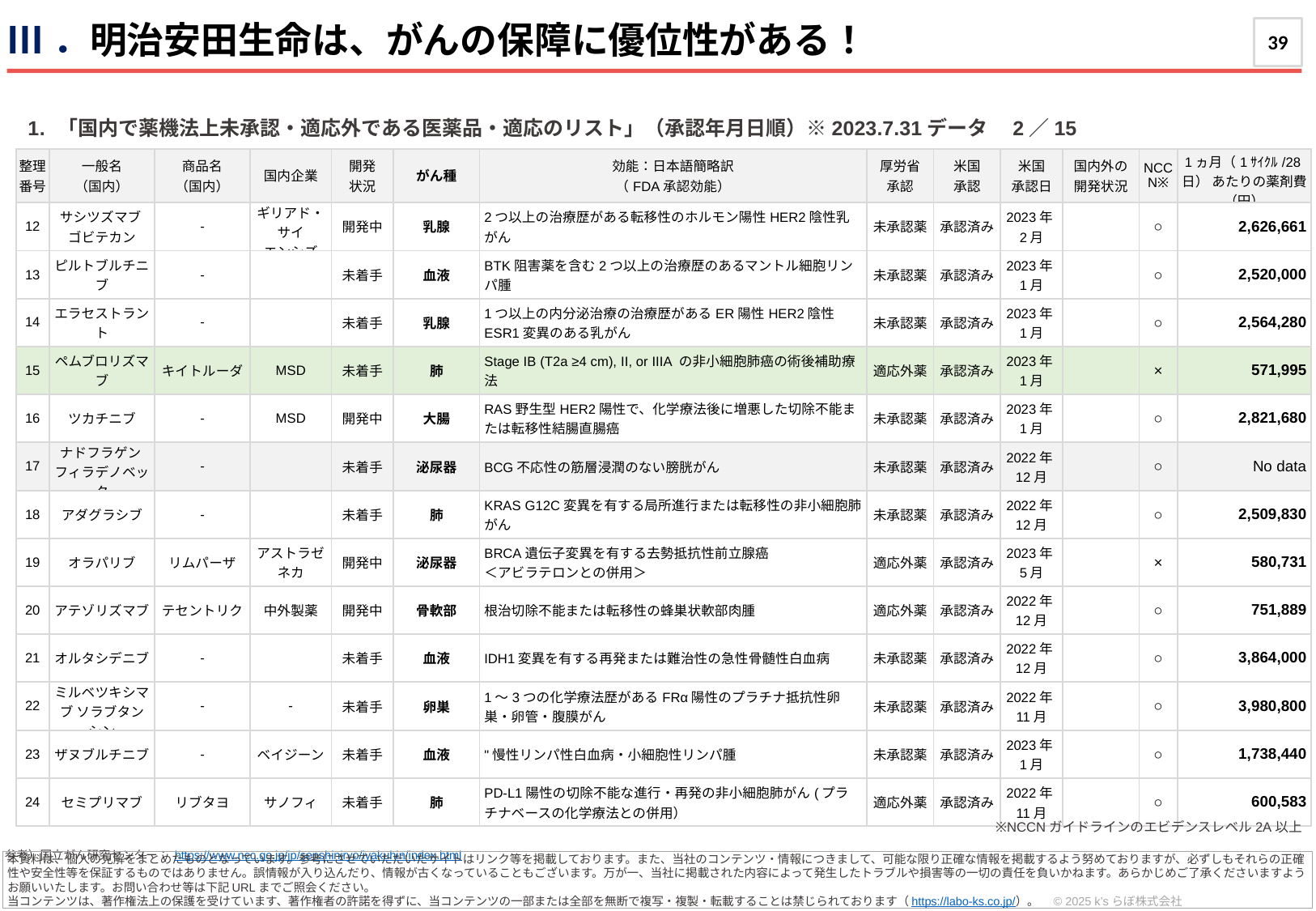

Ⅰ．3月の行き先や活動のヒント
Ⅲ．明治安田生命は、がんの保障に優位性がある！
39
「国内で薬機法上未承認・適応外である医薬品・適応のリスト」（承認年月日順）※2023.7.31データ　2／15
| 整理 番号 | 一般名 （国内） | 商品名 （国内） | 国内企業 | 開発 状況 | がん種 | 効能：日本語簡略訳 （FDA承認効能） | 厚労省 承認 | 米国 承認 | 米国 承認日 | 国内外の 開発状況 | NCCN※ | 1ヵ月（1ｻｲｸﾙ/28日） あたりの薬剤費（円） |
| --- | --- | --- | --- | --- | --- | --- | --- | --- | --- | --- | --- | --- |
| 12 | サシツズマブ ゴビテカン | - | ギリアド・サイ エンシズ | 開発中 | 乳腺 | 2つ以上の治療歴がある転移性のホルモン陽性HER2陰性乳がん | 未承認薬 | 承認済み | 2023年2月 |  | ○ | 2,626,661 |
| 13 | ピルトブルチニブ | - |  | 未着手 | 血液 | BTK阻害薬を含む2つ以上の治療歴のあるマントル細胞リンパ腫 | 未承認薬 | 承認済み | 2023年1月 |  | ○ | 2,520,000 |
| 14 | エラセストラント | - |  | 未着手 | 乳腺 | 1つ以上の内分泌治療の治療歴があるER陽性HER2陰性ESR1変異のある乳がん | 未承認薬 | 承認済み | 2023年1月 |  | ○ | 2,564,280 |
| 15 | ペムブロリズマブ | キイトルーダ | MSD | 未着手 | 肺 | Stage IB (T2a ≥4 cm), II, or IIIA の非小細胞肺癌の術後補助療法 | 適応外薬 | 承認済み | 2023年1月 |  | × | 571,995 |
| 16 | ツカチニブ | - | MSD | 開発中 | 大腸 | RAS野生型HER2陽性で、化学療法後に増悪した切除不能または転移性結腸直腸癌 | 未承認薬 | 承認済み | 2023年1月 |  | ○ | 2,821,680 |
| 17 | ナドフラゲン フィラデノベック | - |  | 未着手 | 泌尿器 | BCG不応性の筋層浸潤のない膀胱がん | 未承認薬 | 承認済み | 2022年12月 |  | ○ | No data |
| 18 | アダグラシブ | - |  | 未着手 | 肺 | KRAS G12C変異を有する局所進行または転移性の非小細胞肺がん | 未承認薬 | 承認済み | 2022年12月 |  | ○ | 2,509,830 |
| 19 | オラパリブ | リムパーザ | アストラゼネカ | 開発中 | 泌尿器 | BRCA遺伝子変異を有する去勢抵抗性前立腺癌 ＜アビラテロンとの併用＞ | 適応外薬 | 承認済み | 2023年5月 |  | × | 580,731 |
| 20 | アテゾリズマブ | テセントリク | 中外製薬 | 開発中 | 骨軟部 | 根治切除不能または転移性の蜂巣状軟部肉腫 | 適応外薬 | 承認済み | 2022年12月 |  | ○ | 751,889 |
| 21 | オルタシデニブ | - |  | 未着手 | 血液 | IDH1変異を有する再発または難治性の急性骨髄性白血病 | 未承認薬 | 承認済み | 2022年12月 |  | ○ | 3,864,000 |
| 22 | ミルベツキシマブ ソラブタンシン | - | - | 未着手 | 卵巣 | 1～3つの化学療法歴があるFRα陽性のプラチナ抵抗性卵巣・卵管・腹膜がん | 未承認薬 | 承認済み | 2022年11月 |  | ○ | 3,980,800 |
| 23 | ザヌブルチニブ | - | ベイジーン | 未着手 | 血液 | "慢性リンパ性白血病・小細胞性リンパ腫 | 未承認薬 | 承認済み | 2023年1月 |  | ○ | 1,738,440 |
| 24 | セミプリマブ | リブタヨ | サノフィ | 未着手 | 肺 | PD-L1陽性の切除不能な進行・再発の非小細胞肺がん(プラチナベースの化学療法との併用） | 適応外薬 | 承認済み | 2022年11月 |  | ○ | 600,583 |
※NCCNガイドラインのエビデンスレベル2A以上
参考）国立がん研究センター： https://www.ncc.go.jp/jp/senshiniryo/iyakuhin/index.html

本資料は、個人の見解をまとめたものとなっています。参考にさせていただいたサイトはリンク等を掲載しております。また、当社のコンテンツ・情報につきまして、可能な限り正確な情報を掲載するよう努めておりますが、必ずしもそれらの正確性や安全性等を保証するものではありません。誤情報が入り込んだり、情報が古くなっていることもございます。万が一、当社に掲載された内容によって発生したトラブルや損害等の一切の責任を負いかねます。あらかじめご了承くださいますようお願いいたします。お問い合わせ等は下記URLまでご照会ください。
当コンテンツは、著作権法上の保護を受けています、著作権者の許諾を得ずに、当コンテンツの一部または全部を無断で複写・複製・転載することは禁じられております（https://labo-ks.co.jp/）。　© 2025 k’sらぼ株式会社